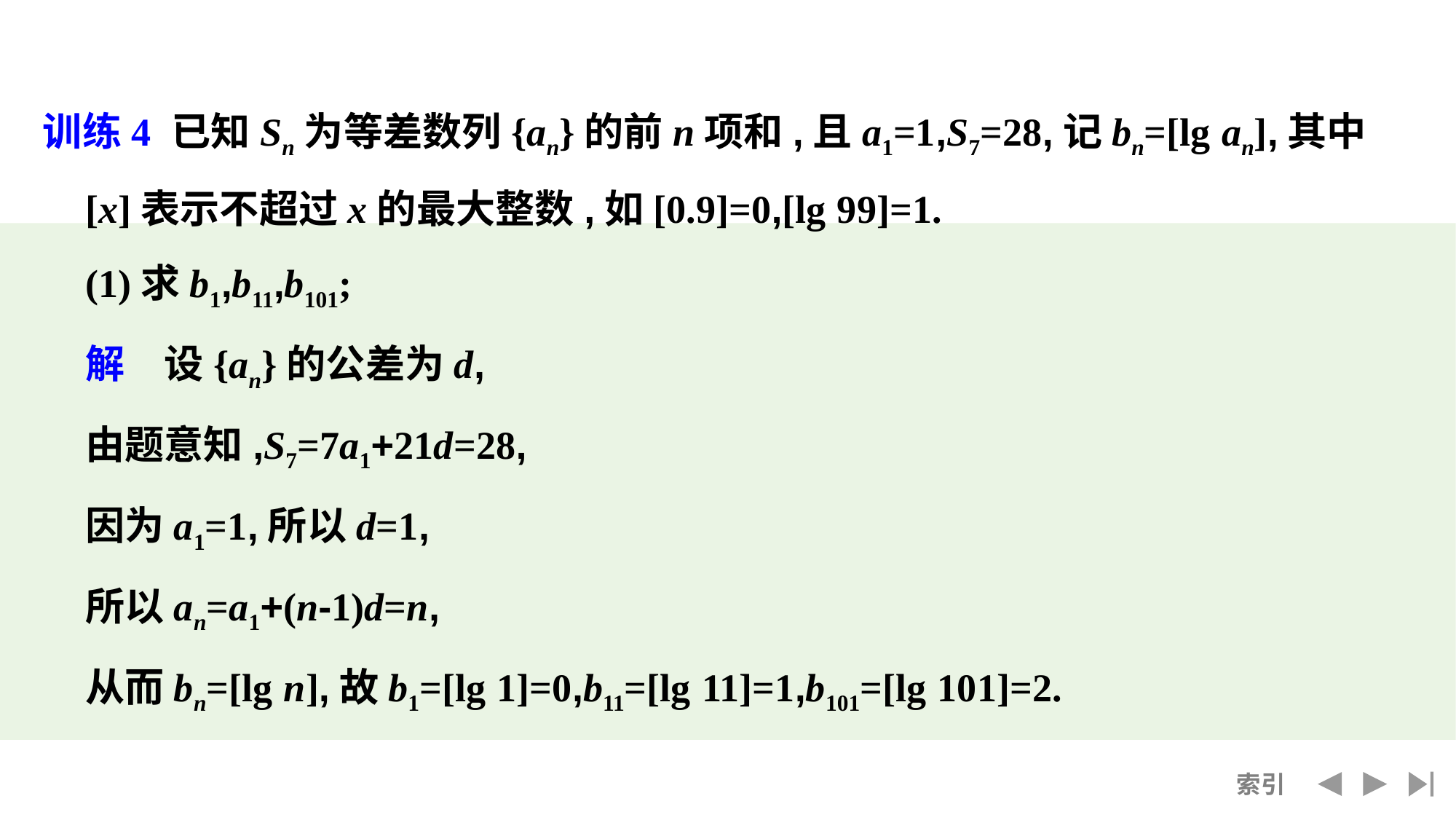

训练4 已知Sn为等差数列{an}的前n项和,且a1=1,S7=28,记bn=[lg an],其中[x]表示不超过x的最大整数,如[0.9]=0,[lg 99]=1.
	(1)求b1,b11,b101;
	解　设{an}的公差为d,
	由题意知,S7=7a1+21d=28,
	因为a1=1,所以d=1,
	所以an=a1+(n-1)d=n,
	从而bn=[lg n],故b1=[lg 1]=0,b11=[lg 11]=1,b101=[lg 101]=2.